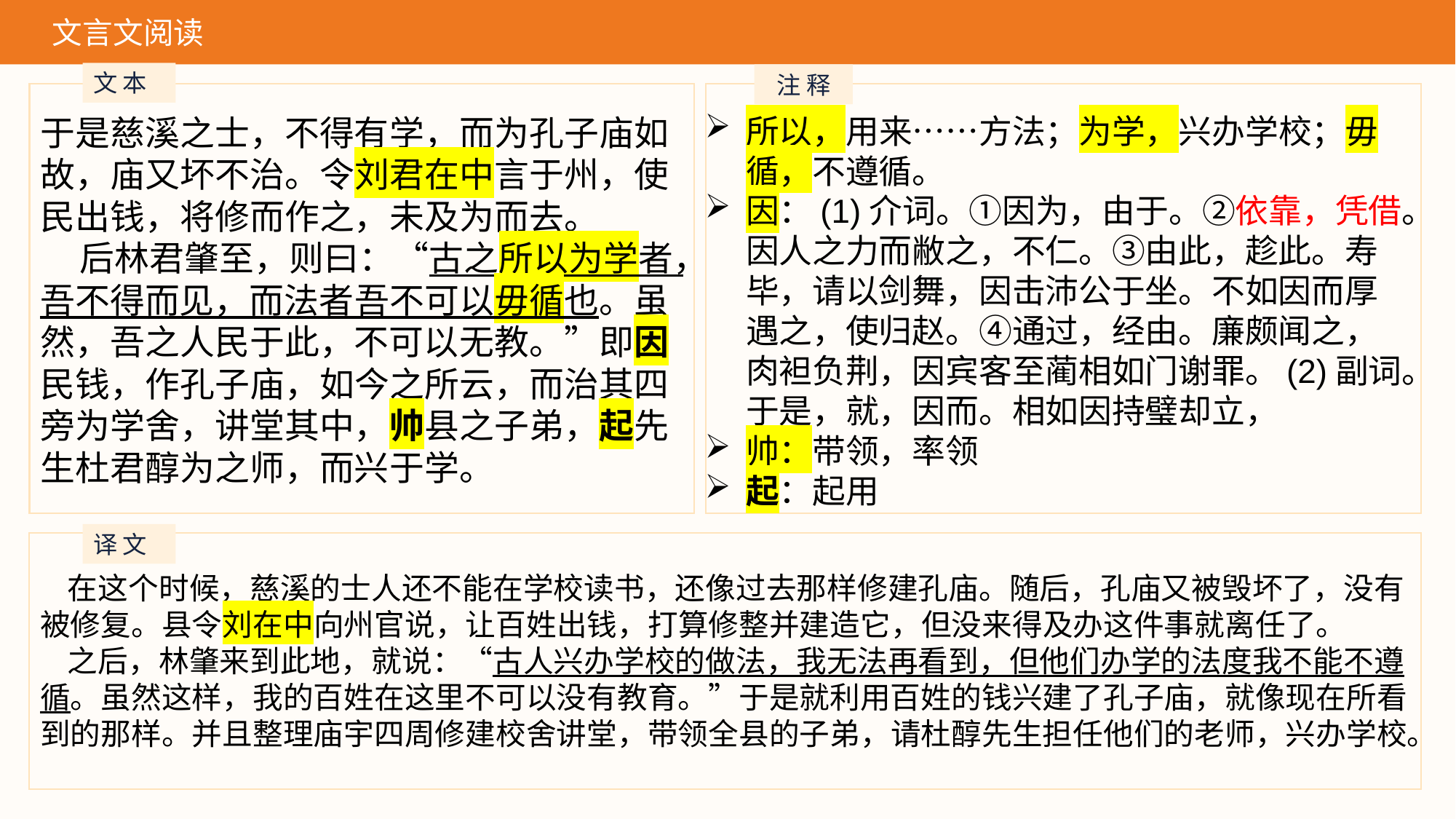

文言文阅读
文 本
注 释

所以，用来……方法；为学，兴办学校；毋循，不遵循。
因：(1)介词。①因为，由于。②依靠，凭借。因人之力而敝之，不仁。③由此，趁此。寿毕，请以剑舞，因击沛公于坐。不如因而厚遇之，使归赵。④通过，经由。廉颇闻之，肉袒负荆，因宾客至蔺相如门谢罪。(2)副词。于是，就，因而。相如因持璧却立，
帅：带领，率领
起：起用
于是慈溪之士，不得有学，而为孔子庙如故，庙又坏不治。令刘君在中言于州，使民出钱，将修而作之，未及为而去。
    后林君肇至，则曰：“古之所以为学者，吾不得而见，而法者吾不可以毋循也。虽然，吾之人民于此，不可以无教。”即因民钱，作孔子庙，如今之所云，而治其四旁为学舍，讲堂其中，帅县之子弟，起先生杜君醇为之师，而兴于学。
译 文

   在这个时候，慈溪的士人还不能在学校读书，还像过去那样修建孔庙。随后，孔庙又被毁坏了，没有被修复。县令刘在中向州官说，让百姓出钱，打算修整并建造它，但没来得及办这件事就离任了。
   之后，林肇来到此地，就说：“古人兴办学校的做法，我无法再看到，但他们办学的法度我不能不遵循。虽然这样，我的百姓在这里不可以没有教育。”于是就利用百姓的钱兴建了孔子庙，就像现在所看到的那样。并且整理庙宇四周修建校舍讲堂，带领全县的子弟，请杜醇先生担任他们的老师，兴办学校。